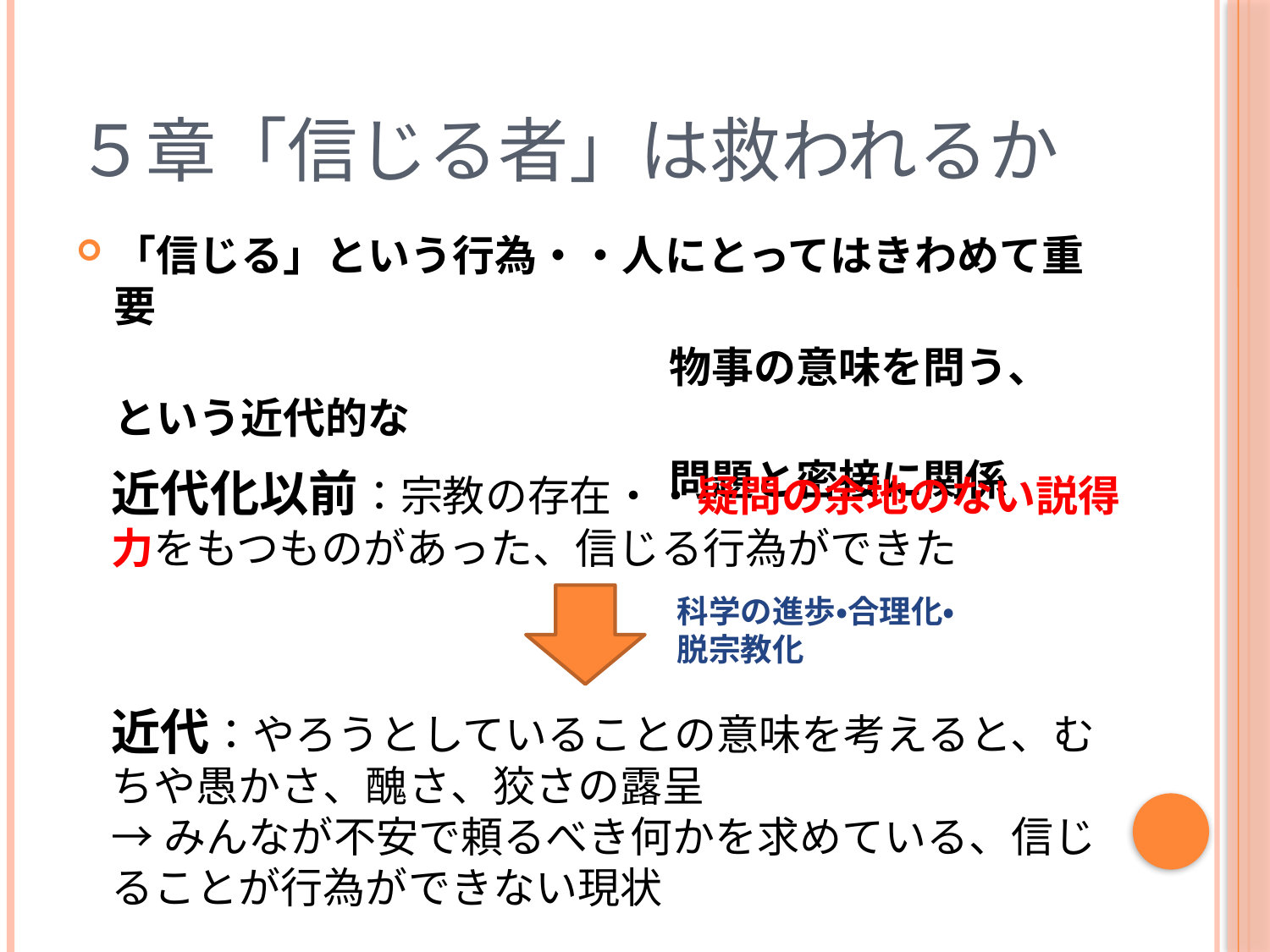

# ５章「信じる者」は救われるか
「信じる」という行為・・人にとってはきわめて重要
　　　　　　　　　　　　　　物事の意味を問う、という近代的な
　　　　　　　　　　　　　　問題と密接に関係
近代化以前：宗教の存在・・疑問の余地のない説得力をもつものがあった、信じる行為ができた

科学の進歩・合理化・
脱宗教化
近代：やろうとしていることの意味を考えると、むちや愚かさ、醜さ、狡さの露呈
→みんなが不安で頼るべき何かを求めている、信じることが行為ができない現状